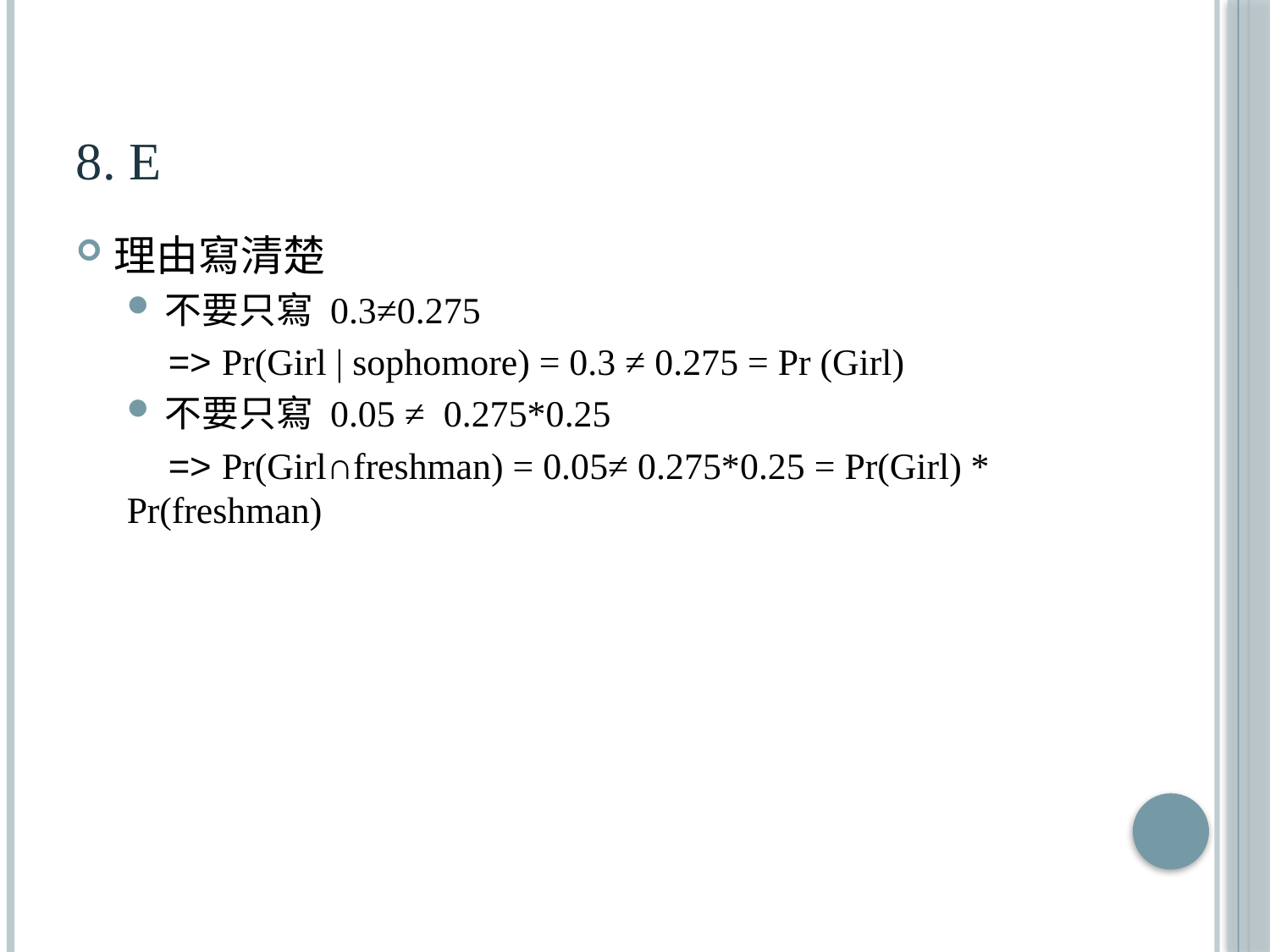

# 8. e
理由寫清楚
不要只寫 0.3≠0.275
    => Pr(Girl | sophomore) = 0.3 ≠ 0.275 = Pr (Girl)
不要只寫 0.05 ≠  0.275*0.25
    => Pr(Girl∩freshman) = 0.05≠ 0.275*0.25 = Pr(Girl) * Pr(freshman)